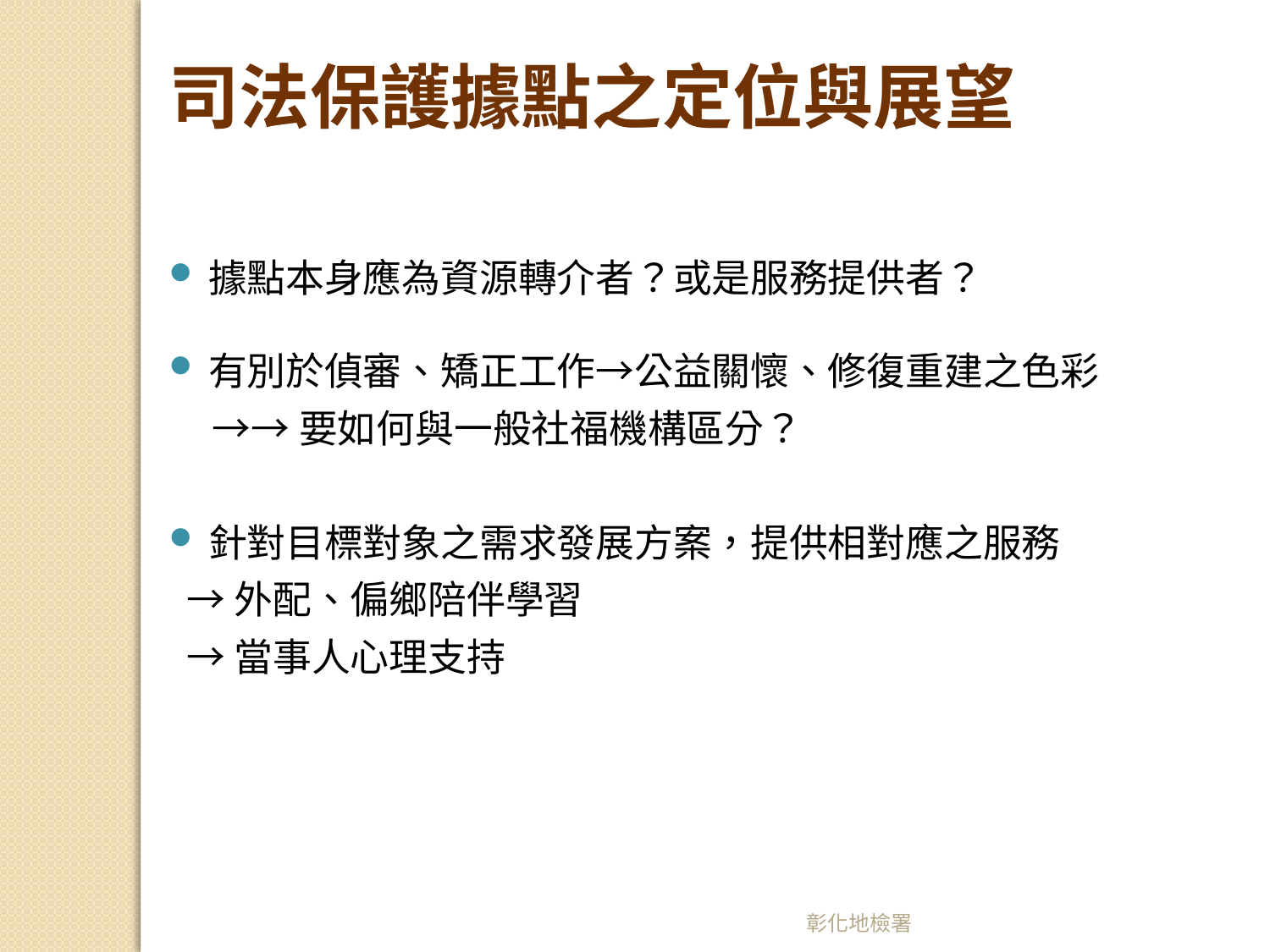

司法保護據點之定位與展望

據點本身應為資源轉介者？或是服務提供者？

有別於偵審、矯正工作→公益關懷、修復重建之色彩
     →→要如何與一般社福機構區分？

針對目標對象之需求發展方案，提供相對應之服務
  →外配、偏鄉陪伴學習
  →當事人心理支持

彰化地檢署